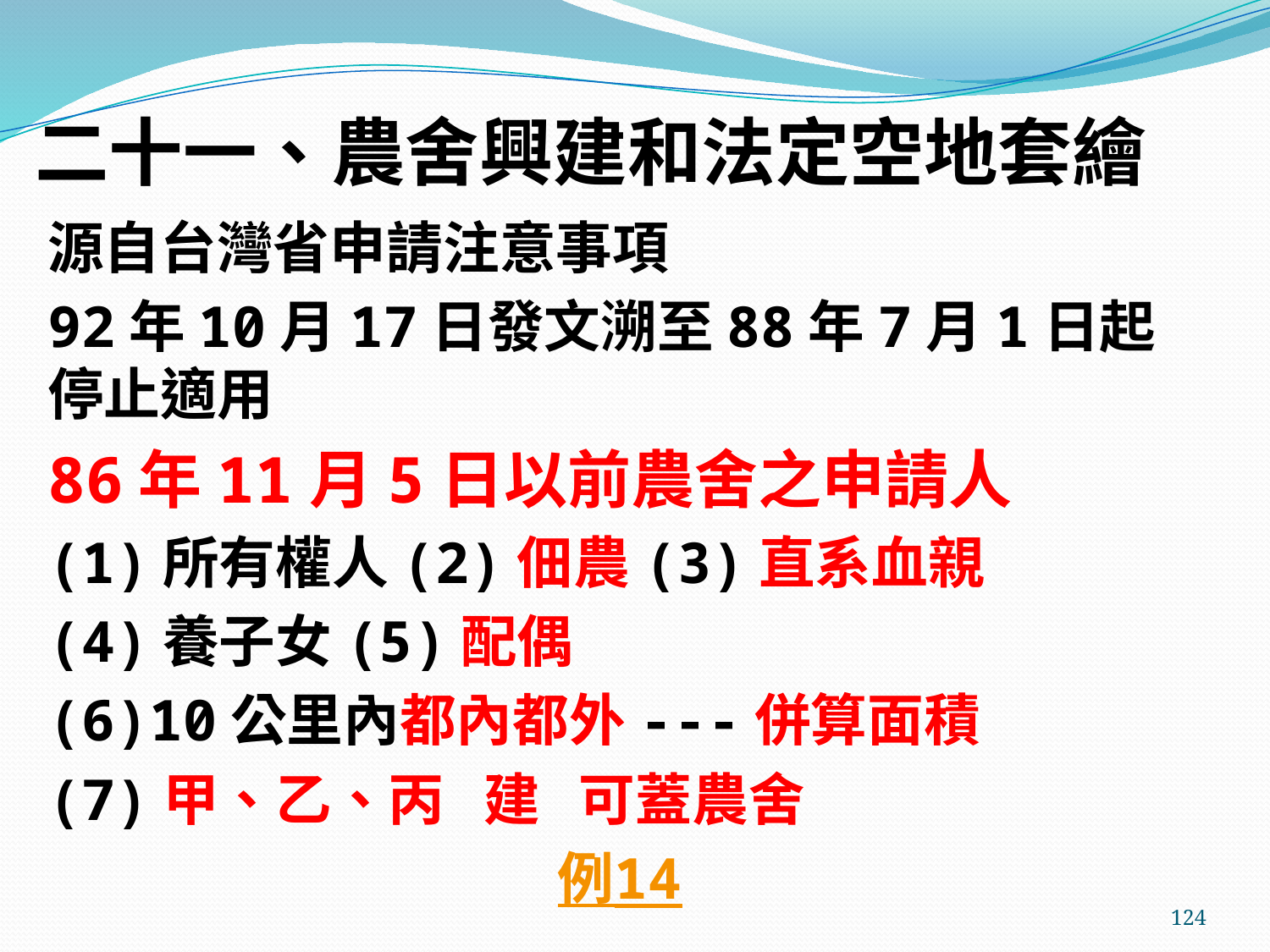

# 二十一、農舍興建和法定空地套繪
源自台灣省申請注意事項
92年10月17日發文溯至88年7月1日起停止適用
86年11月5日以前農舍之申請人
(1)所有權人(2)佃農(3)直系血親
(4)養子女(5)配偶
(6)10公里內都內都外---併算面積
(7)甲、乙、丙   建   可蓋農舍
例14
124